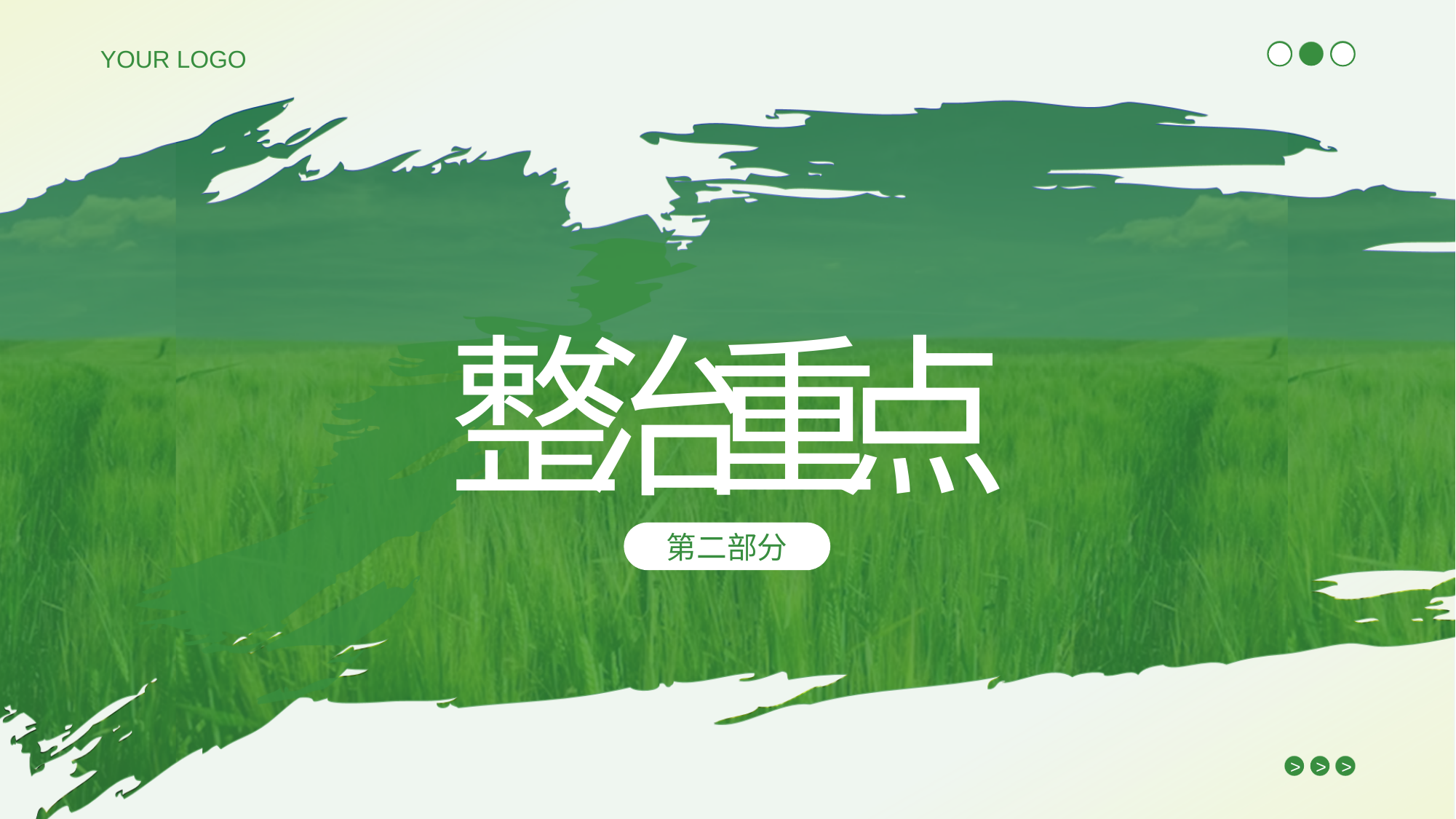

YOUR LOGO

整治重点
第二部分
>
>
>